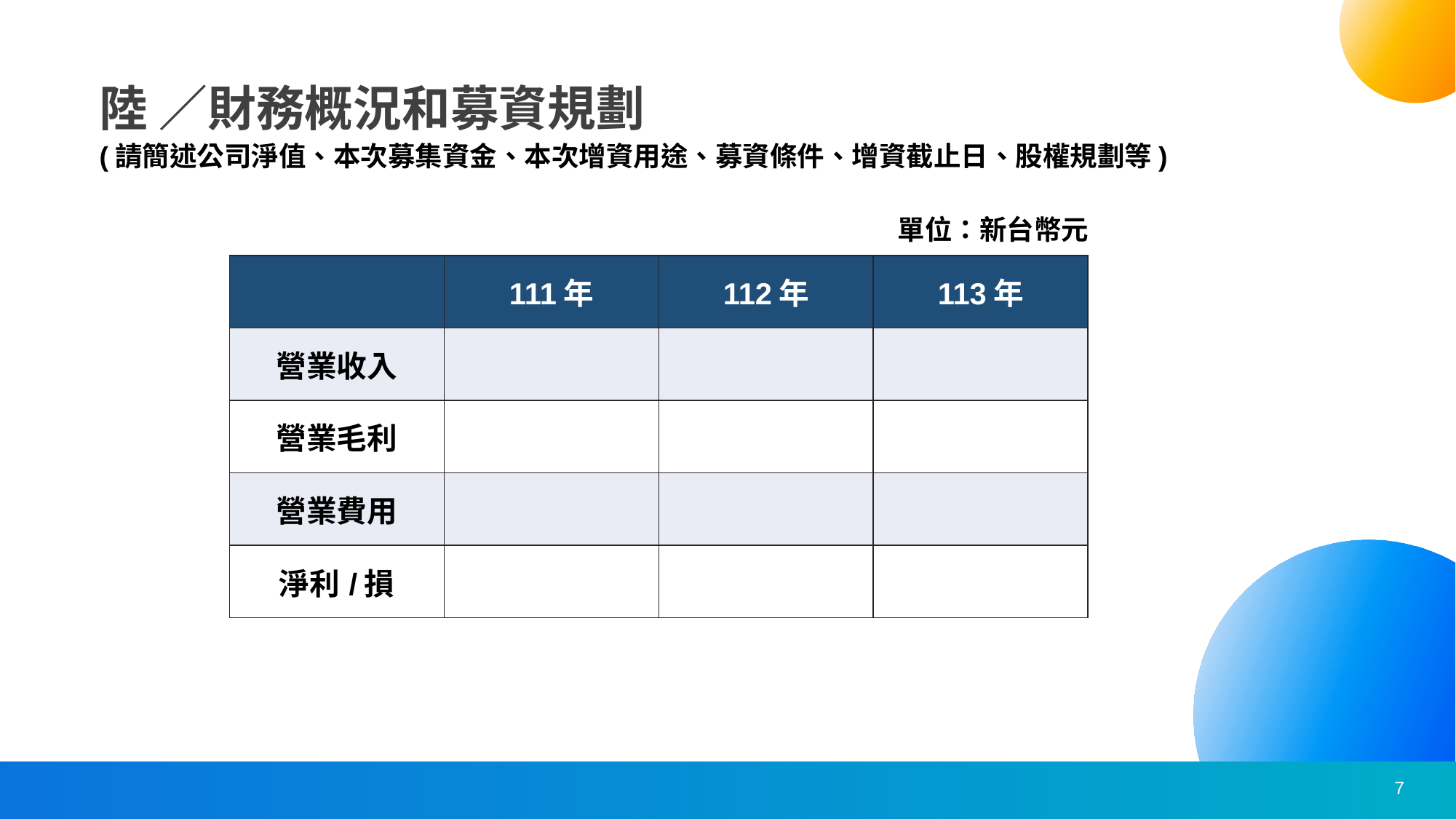

# 陸 ／財務概況和募資規劃
(請簡述公司淨值、本次募集資金、本次增資用途、募資條件、增資截止日、股權規劃等)
單位：新台幣元
|  | 111年 | 112年 | 113年 |
| --- | --- | --- | --- |
| 營業收入 |  |  |  |
| 營業毛利 |  |  |  |
| 營業費用 |  |  |  |
| 淨利/損 |  |  |  |
7